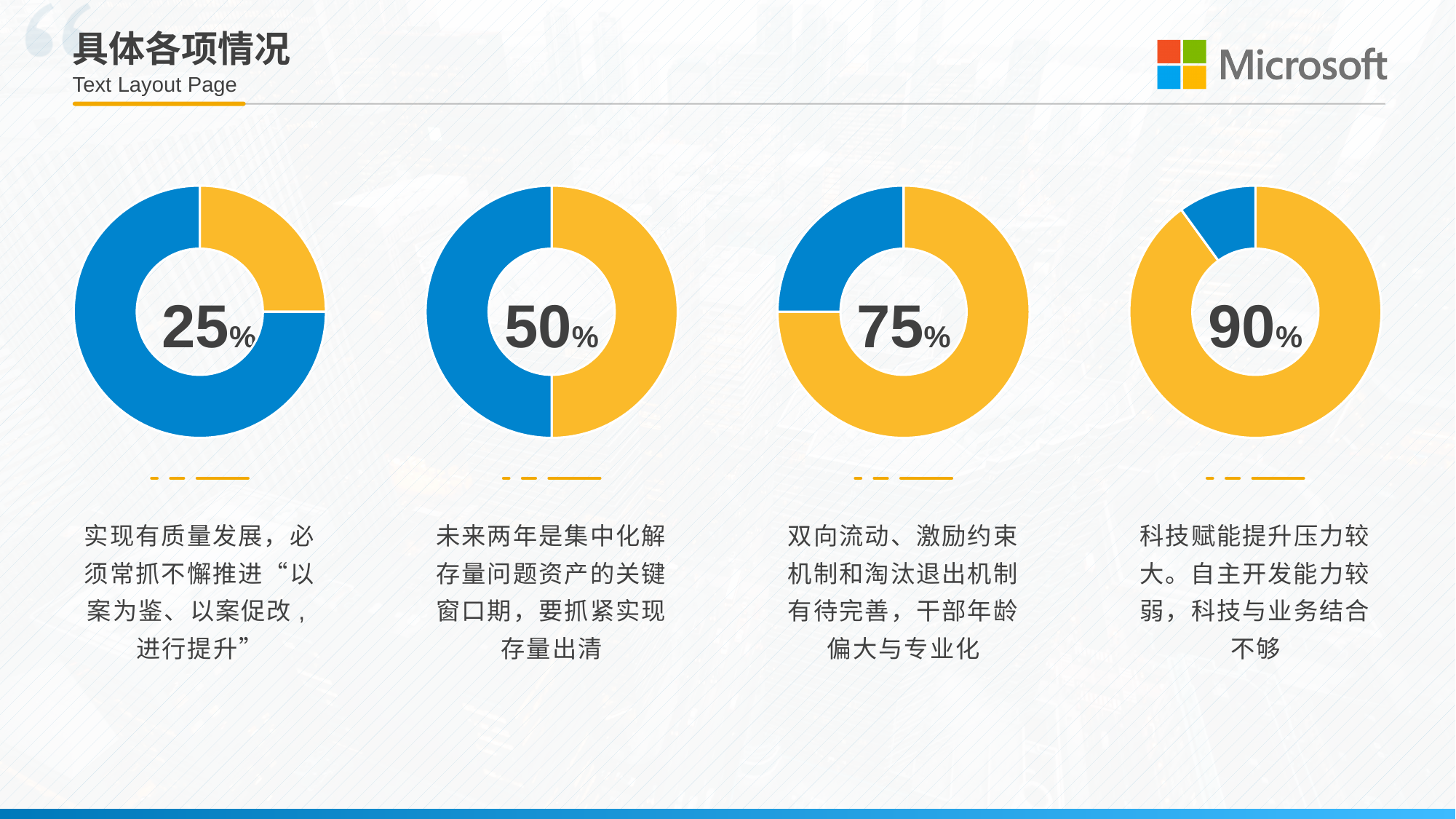

# 具体各项情况
Text Layout Page

### Chart

| Category | 销售额 |
|---|---|
| 第一季度 | 25.0 |
| 第二季度 | 75.0 |

### Chart

| Category | 销售额 |
|---|---|
| 第一季度 | 50.0 |
| 第二季度 | 50.0 |

### Chart

| Category | 销售额 |
|---|---|
| 第一季度 | 75.0 |
| 第二季度 | 25.0 |

### Chart

| Category | 销售额 |
|---|---|
| 第一季度 | 90.0 |
| 第二季度 | 10.0 |
25%
50%
75%
90%
实现有质量发展，必须常抓不懈推进“以案为鉴、以案促改,进行提升”
未来两年是集中化解存量问题资产的关键窗口期，要抓紧实现存量出清
双向流动、激励约束机制和淘汰退出机制有待完善，干部年龄偏大与专业化
科技赋能提升压力较大。自主开发能力较弱，科技与业务结合不够